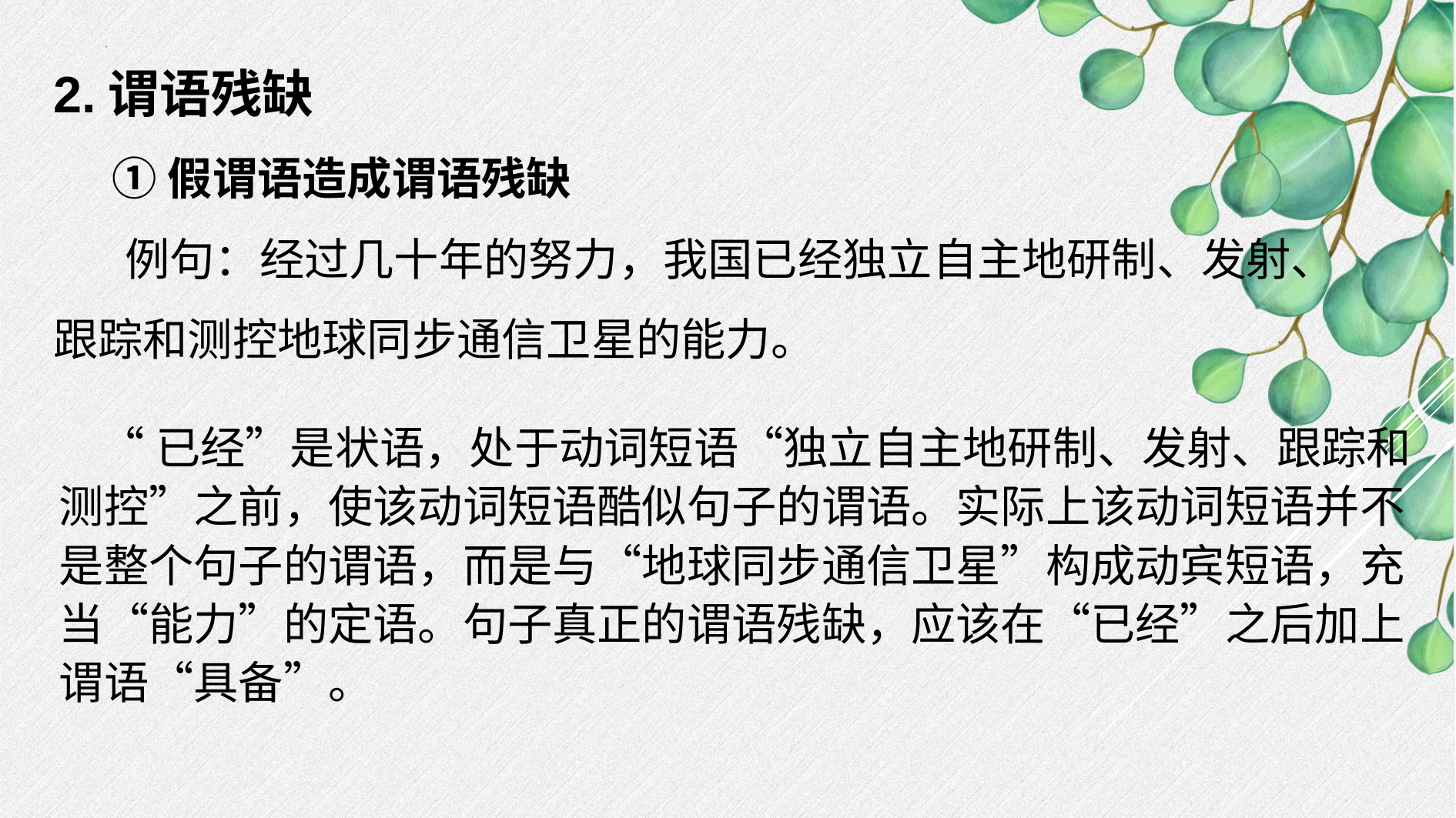

2.谓语残缺
      ①假谓语造成谓语残缺
      例句：经过几十年的努力，我国已经独立自主地研制、发射、跟踪和测控地球同步通信卫星的能力。
    “已经”是状语，处于动词短语“独立自主地研制、发射、跟踪和测控”之前，使该动词短语酷似句子的谓语。实际上该动词短语并不是整个句子的谓语，而是与“地球同步通信卫星”构成动宾短语，充当“能力”的定语。句子真正的谓语残缺，应该在“已经”之后加上谓语“具备”。